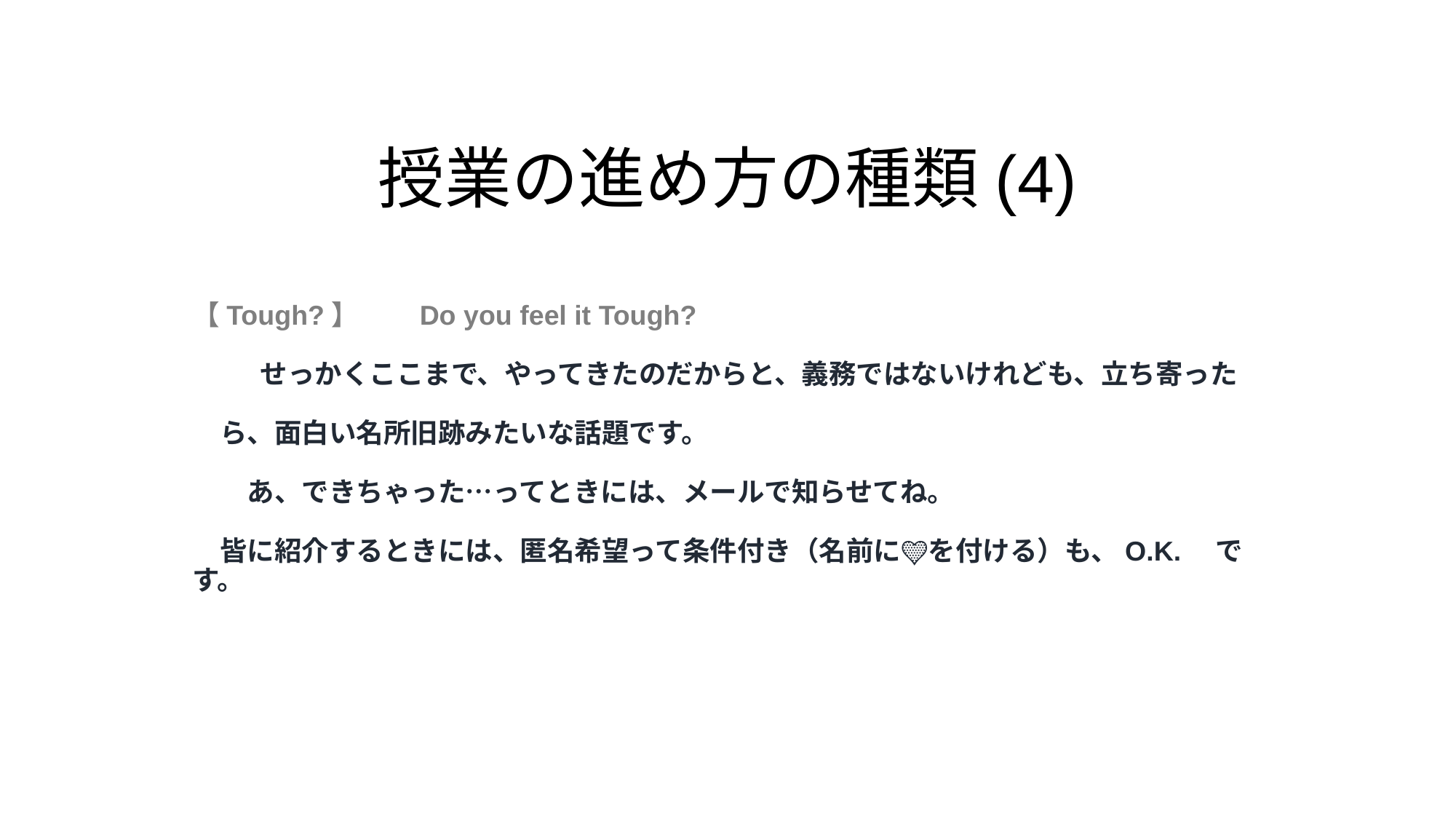

# 授業の進め方の種類(4)
【L．Q．】
【Tough?】　　Do you feel it Tough?

 　　せっかくここまで、やってきたのだからと、義務ではないけれども、立ち寄った

　ら、面白い名所旧跡みたいな話題です。

　　あ、できちゃった…ってときには、メールで知らせてね。

　皆に紹介するときには、匿名希望って条件付き（名前に💛を付ける）も、O.K.　です。